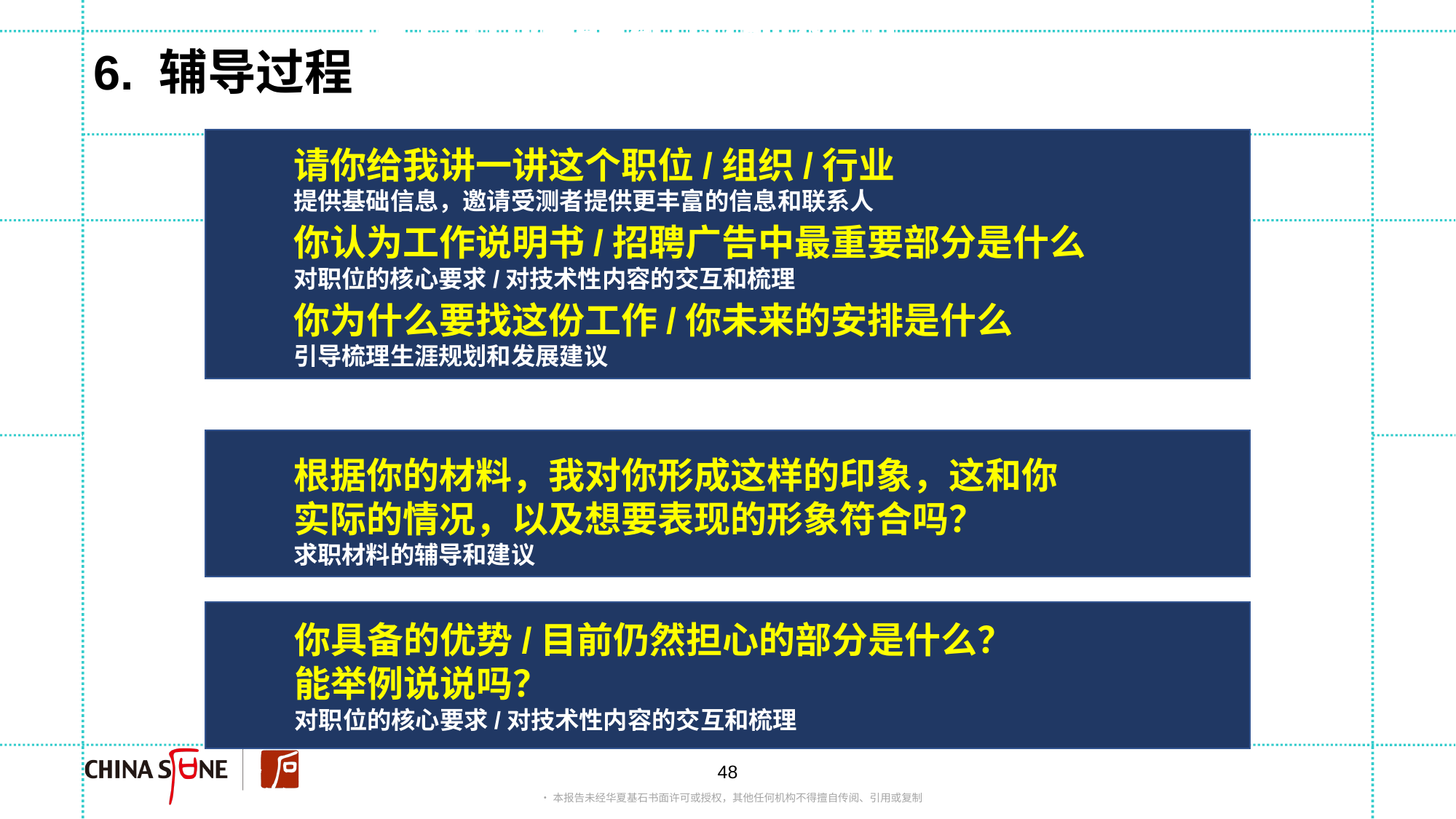

# 三、提高国际组织应聘效果
6. 辅导过程

请你给我讲一讲这个职位/组织/行业
提供基础信息，邀请受测者提供更丰富的信息和联系人
你认为工作说明书/招聘广告中最重要部分是什么
对职位的核心要求/对技术性内容的交互和梳理
你为什么要找这份工作/你未来的安排是什么
引导梳理生涯规划和发展建议

根据你的材料，我对你形成这样的印象，这和你实际的情况，以及想要表现的形象符合吗？
求职材料的辅导和建议

你具备的优势/目前仍然担心的部分是什么？
能举例说说吗？
对职位的核心要求/对技术性内容的交互和梳理